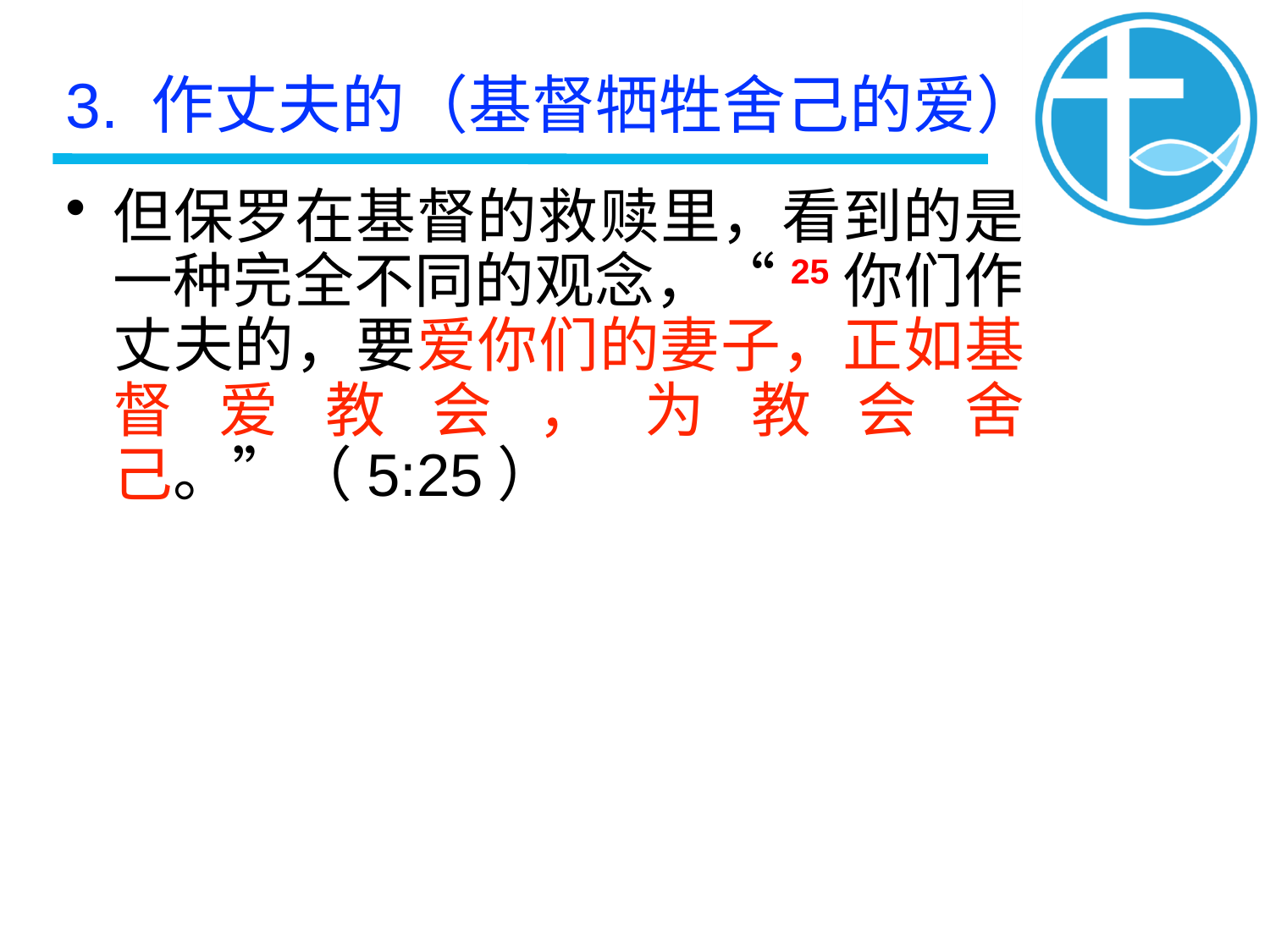

3. 作丈夫的（基督牺牲舍己的爱）
但保罗在基督的救赎里，看到的是一种完全不同的观念，“25你们作丈夫的，要爱你们的妻子，正如基督爱教会，为教会舍己。”（5:25）